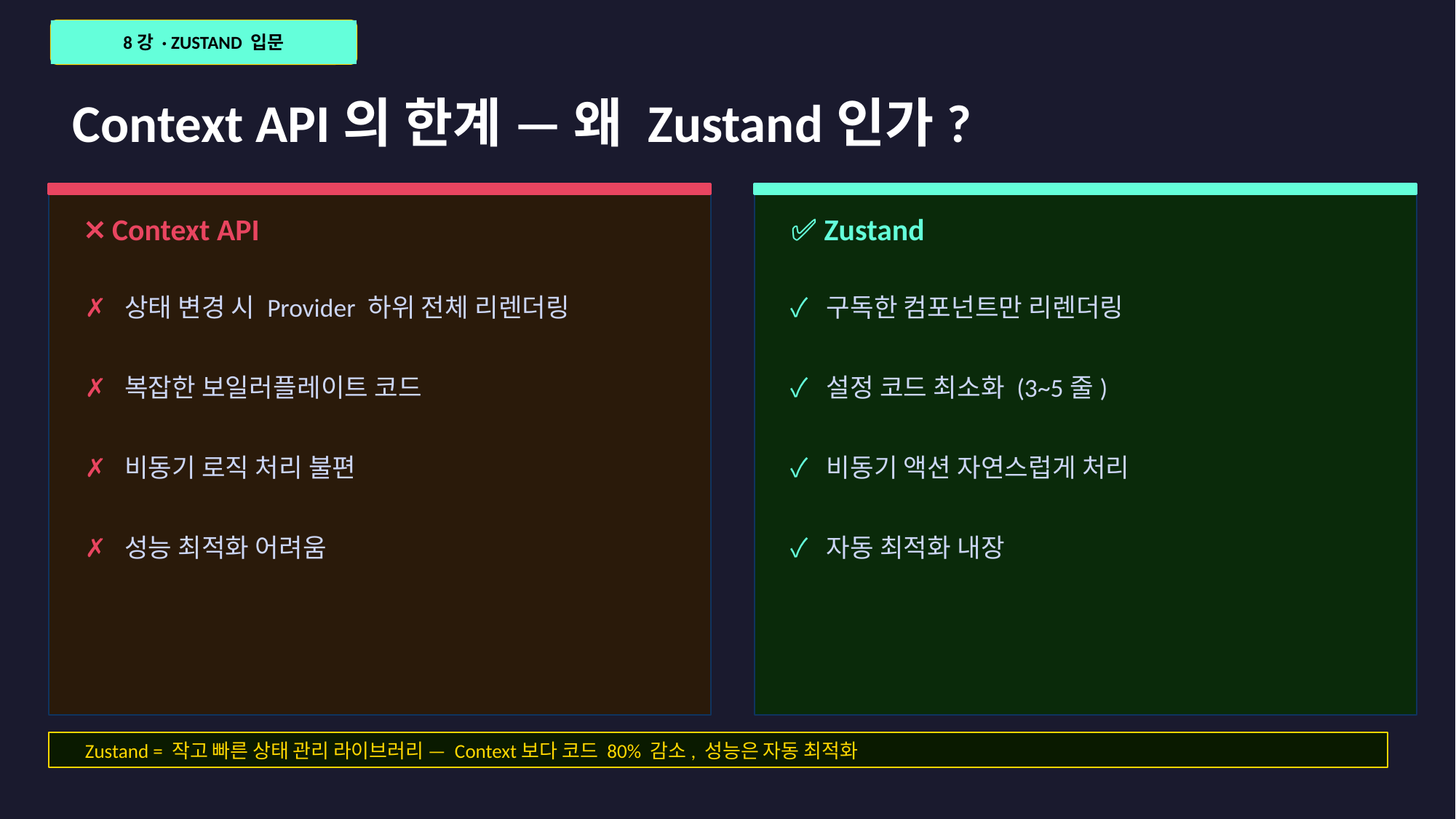

8강 · ZUSTAND 입문
Context API의 한계 — 왜 Zustand인가?

❌ Context API
✅ Zustand
✗  상태 변경 시 Provider 하위 전체 리렌더링
✓  구독한 컴포넌트만 리렌더링
✗  복잡한 보일러플레이트 코드
✓  설정 코드 최소화 (3~5줄)
✗  비동기 로직 처리 불편
✓  비동기 액션 자연스럽게 처리
✗  성능 최적화 어려움
✓  자동 최적화 내장

Zustand = 작고 빠른 상태 관리 라이브러리 — Context보다 코드 80% 감소, 성능은 자동 최적화